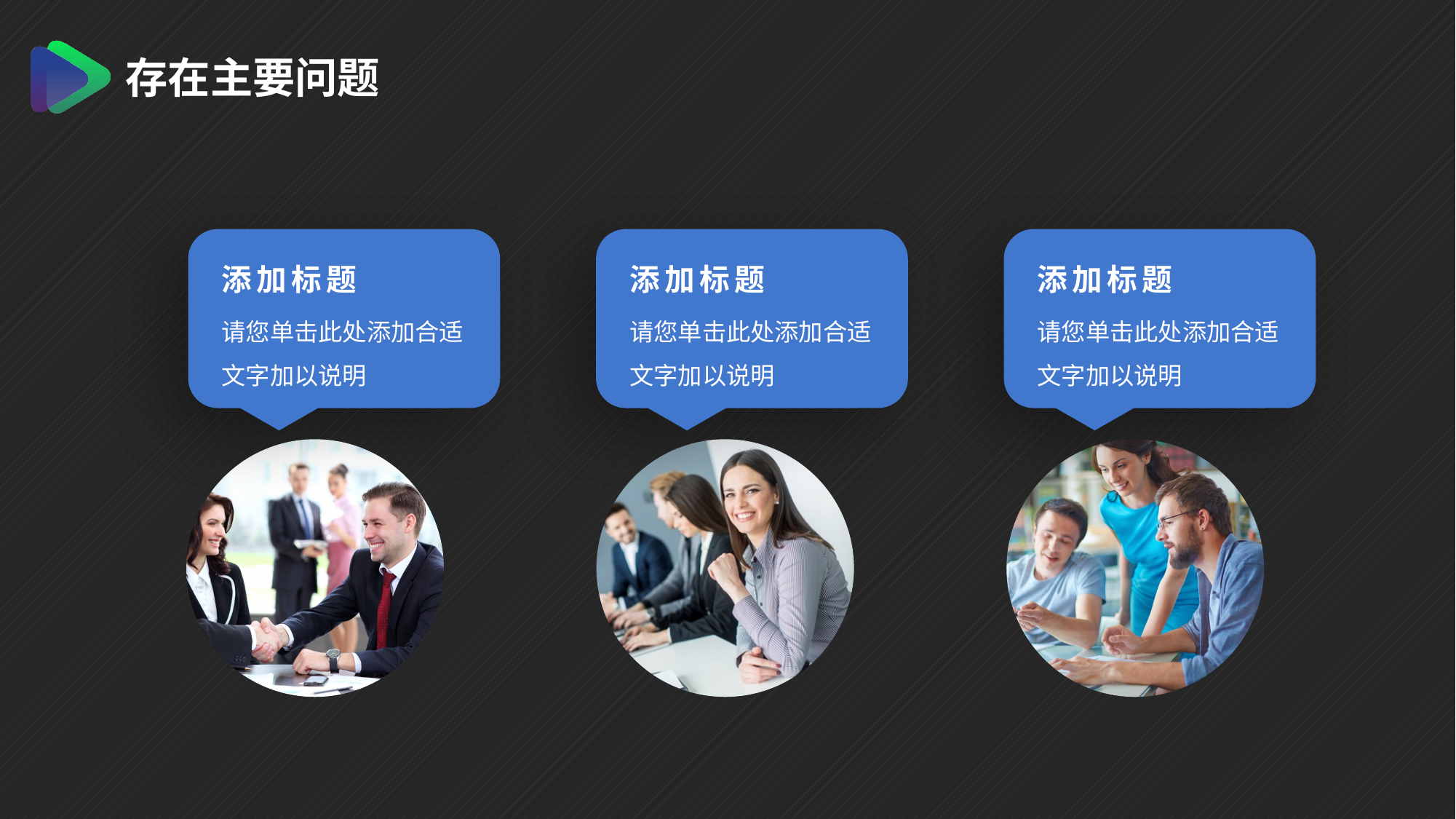

存在主要问题

添加标题
请您单击此处添加合适文字加以说明

添加标题
请您单击此处添加合适文字加以说明

添加标题
请您单击此处添加合适文字加以说明